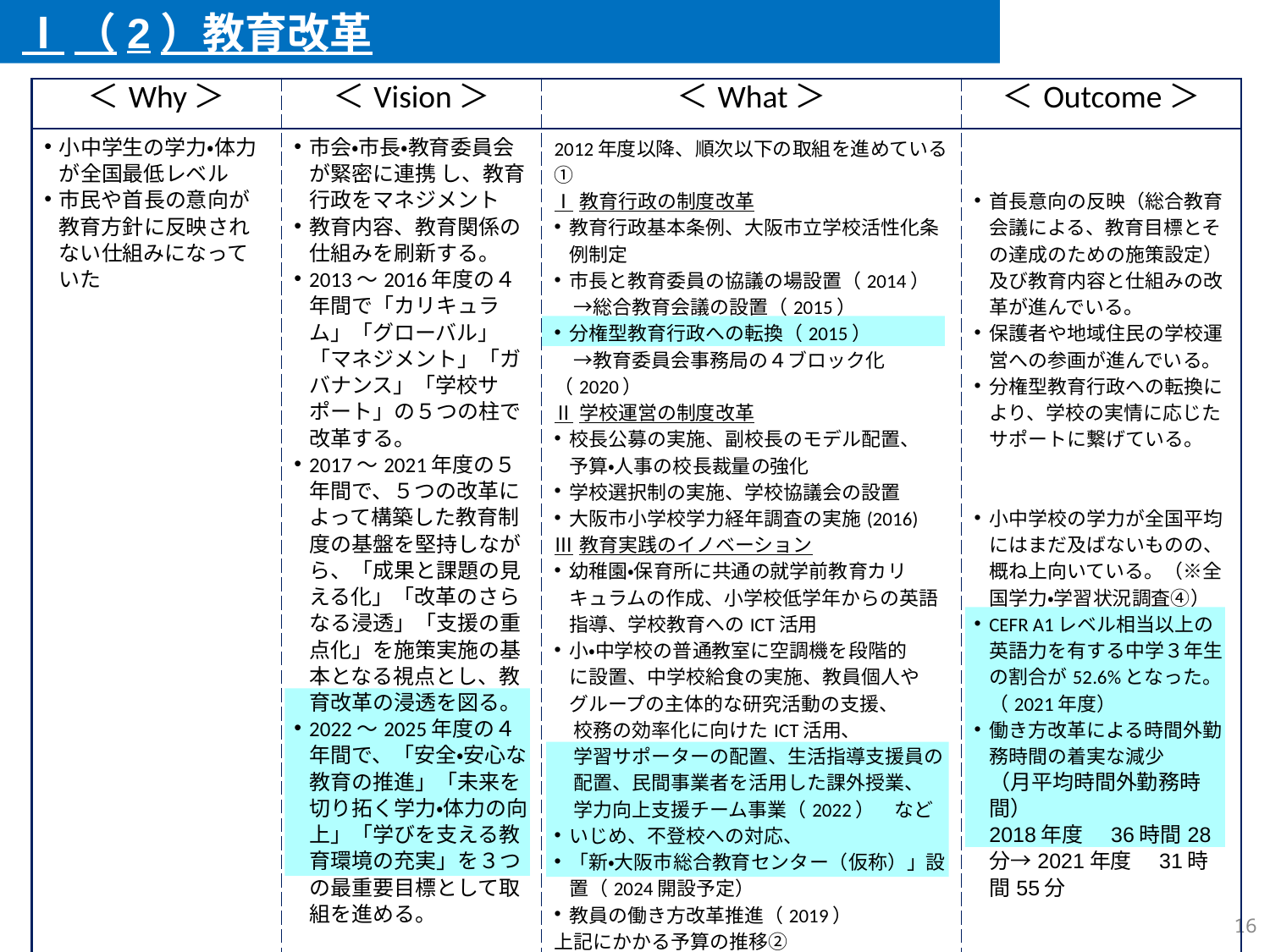

Ⅰ（2）教育改革
| ＜Why＞ | ＜Vision＞ | ＜What＞ | ＜Outcome＞ |
| --- | --- | --- | --- |
| 小中学生の学力・体力が全国最低レベル 市民や首長の意向が教育方針に反映されない仕組みになっていた | 市会・市長・教育委員会が緊密に連携 し、教育行政をマネジメント 教育内容、教育関係の仕組みを刷新する。 2013～2016年度の４年間で「カリキュラム」「グローバル」「マネジメント」「ガバナンス」「学校サポート」の５つの柱で改革する。 2017～2021年度の５年間で、５つの改革によって構築した教育制度の基盤を堅持しながら、「成果と課題の見える化」「改革のさらなる浸透」「支援の重点化」を施策実施の基本となる視点とし、教育改革の浸透を図る。 2022～2025年度の４年間で、「安全・安心な教育の推進」「未来を切り拓く学力・体力の向上」「学びを支える教育環境の充実」を３つの最重要目標として取組を進める。 | 2012年度以降、順次以下の取組を進めている① Ⅰ教育行政の制度改革 教育行政基本条例、大阪市立学校活性化条例制定 市長と教育委員の協議の場設置（2014） 　→総合教育会議の設置（2015） 分権型教育行政への転換（2015） 　→教育委員会事務局の４ブロック化（2020） Ⅱ学校運営の制度改革 校長公募の実施、副校長のモデル配置、 予算・人事の校長裁量の強化 学校選択制の実施、学校協議会の設置 大阪市小学校学力経年調査の実施(2016) Ⅲ教育実践のイノベーション 幼稚園・保育所に共通の就学前教育カリ キュラムの作成、小学校低学年からの英語指導、学校教育へのICT活用 小・中学校の普通教室に空調機を段階的 に設置、中学校給食の実施、教員個人や グループの主体的な研究活動の支援、 　校務の効率化に向けたICT活用、 　学習サポーターの配置、生活指導支援員の 　配置、民間事業者を活用した課外授業、 　学力向上支援チーム事業（2022）　など いじめ、不登校への対応、 「新・大阪市総合教育センター（仮称）」設置（2024開設予定） 教員の働き方改革推進（2019）　　 上記にかかる予算の推移② 主な改革の概要③ | 首長意向の反映（総合教育会議による、教育目標とその達成のための施策設定）及び教育内容と仕組みの改革が進んでいる。 保護者や地域住民の学校運営への参画が進んでいる。 分権型教育行政への転換により、学校の実情に応じたサポートに繋げている。 小中学校の学力が全国平均にはまだ及ばないものの、概ね上向いている。（※全国学力・学習状況調査④） CEFR A1レベル相当以上の英語力を有する中学３年生の割合が52.6%となった。（2021年度） 働き方改革による時間外勤務時間の着実な減少 （月平均時間外勤務時間） 2018年度　36時間28分→2021年度　31時間55分 |

16